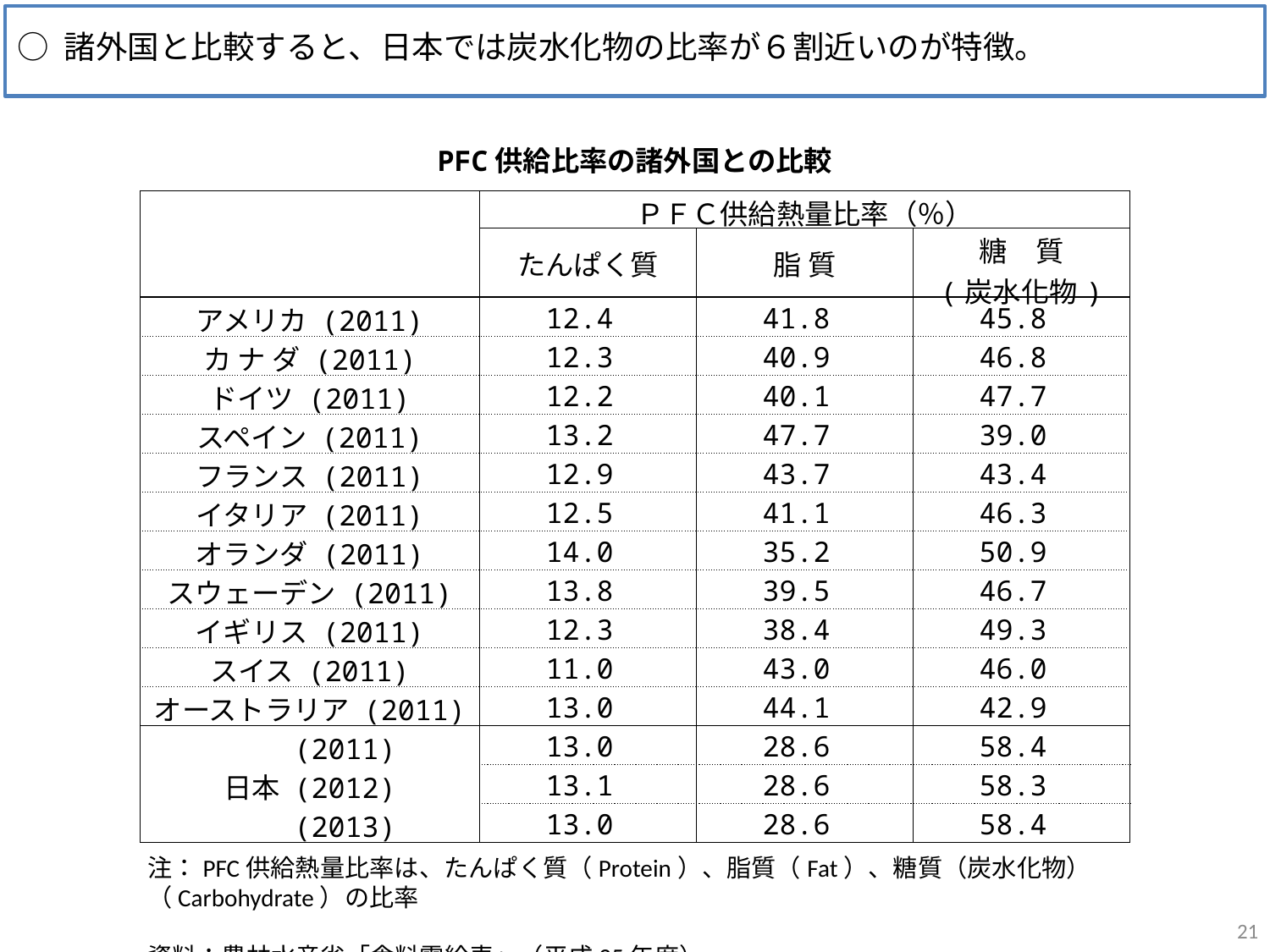

○ 諸外国と比較すると、日本では炭水化物の比率が６割近いのが特徴。
PFC供給比率の諸外国との比較
|  | ＰＦＣ供給熱量比率（％） |  |  |
| --- | --- | --- | --- |
|  | たんぱく質 | 脂 質 | 糖　質 (炭水化物) |
| アメリカ (2011) | 12.4 | 41.8 | 45.8 |
| カ ナ ダ (2011) | 12.3 | 40.9 | 46.8 |
| ドイツ (2011) | 12.2 | 40.1 | 47.7 |
| スペイン (2011) | 13.2 | 47.7 | 39.0 |
| フランス (2011) | 12.9 | 43.7 | 43.4 |
| イタリア (2011) | 12.5 | 41.1 | 46.3 |
| オランダ (2011) | 14.0 | 35.2 | 50.9 |
| スウェーデン (2011) | 13.8 | 39.5 | 46.7 |
| イギリス (2011) | 12.3 | 38.4 | 49.3 |
| スイス (2011) | 11.0 | 43.0 | 46.0 |
| オーストラリア (2011) | 13.0 | 44.1 | 42.9 |
| (2011) | 13.0 | 28.6 | 58.4 |
| 日本 (2012) | 13.1 | 28.6 | 58.3 |
| (2013) | 13.0 | 28.6 | 58.4 |
注：PFC供給熱量比率は、たんぱく質（Protein）、脂質（Fat）、糖質（炭水化物）（Carbohydrate）の比率

資料：農林水産省「食料需給表」（平成25年度）
21